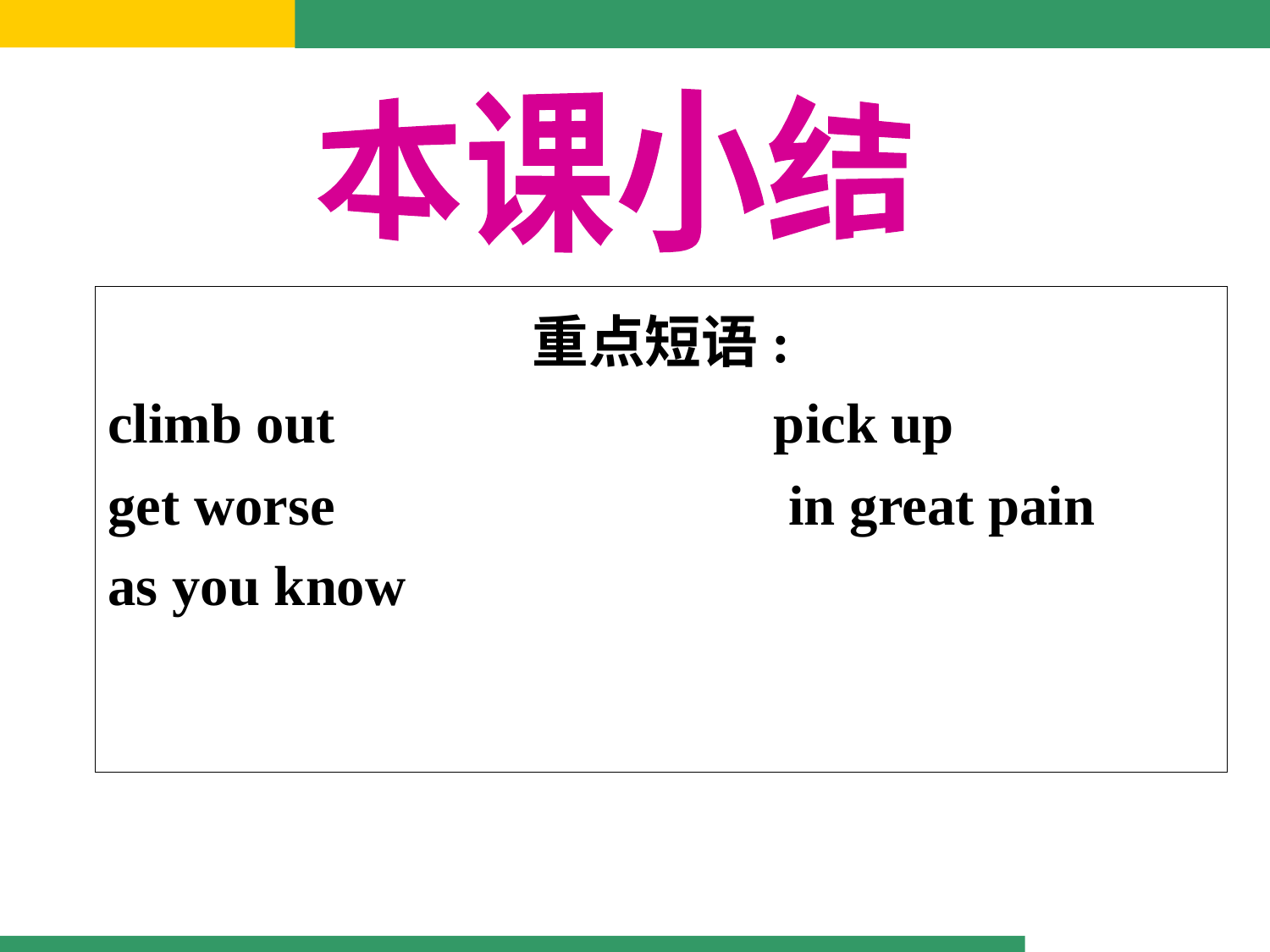

本课小结
重点短语:
climb out                               pick up
get worse                                in great pain
as you know